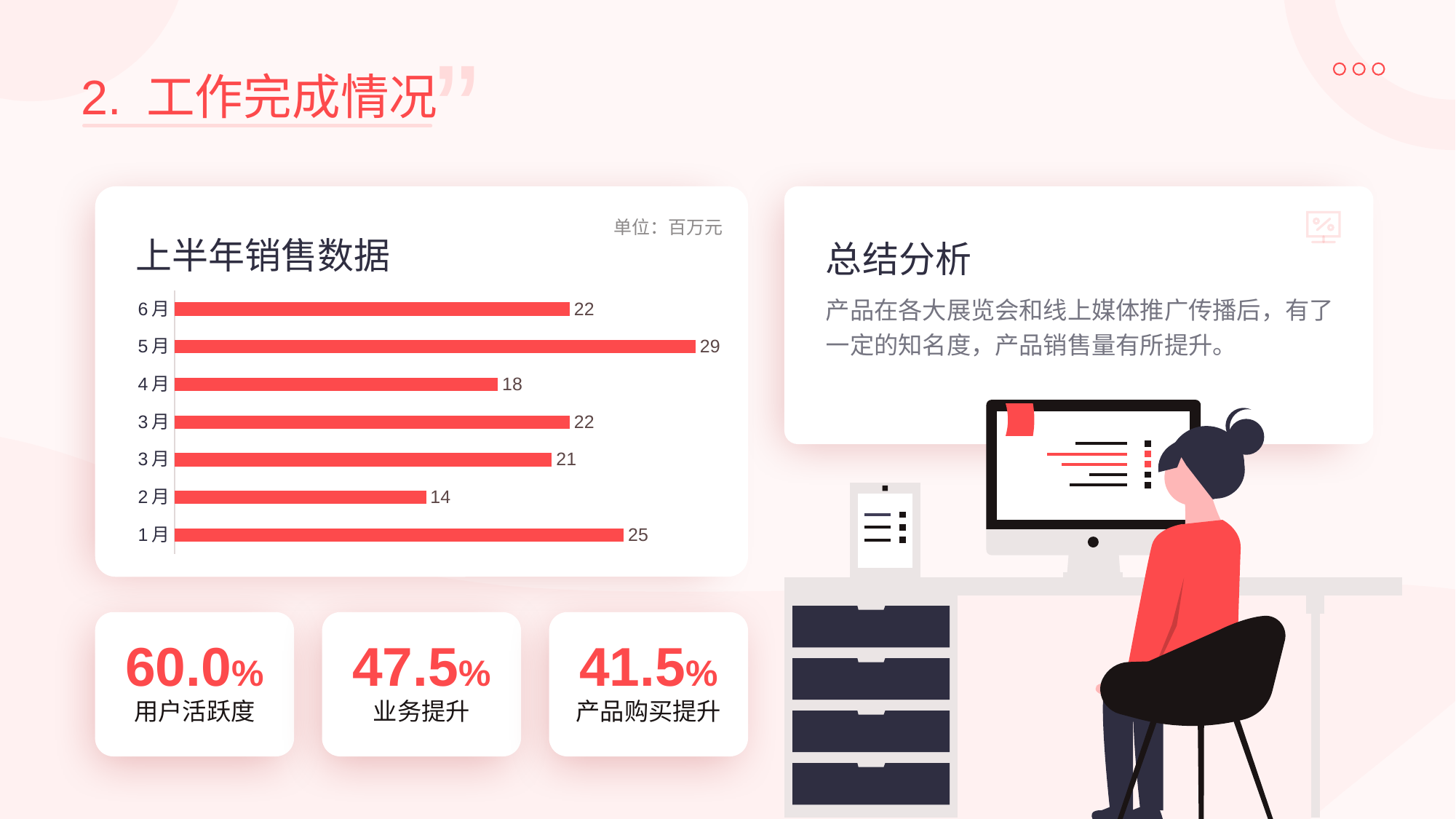

2. 工作完成情况

单位：百万元

上半年销售数据
总结分析
产品在各大展览会和线上媒体推广传播后，有了一定的知名度，产品销售量有所提升。

### Chart

| Category | 系列 1 |
|---|---|
| 1月 | 25.0 |
| 2月 | 14.0 |
| 3月 | 21.0 |
| 3月 | 22.0 |
| 4月 | 18.0 |
| 5月 | 29.0 |
| 6月 | 22.0 |

60.0%
47.5%
41.5%
用户活跃度
业务提升
产品购买提升